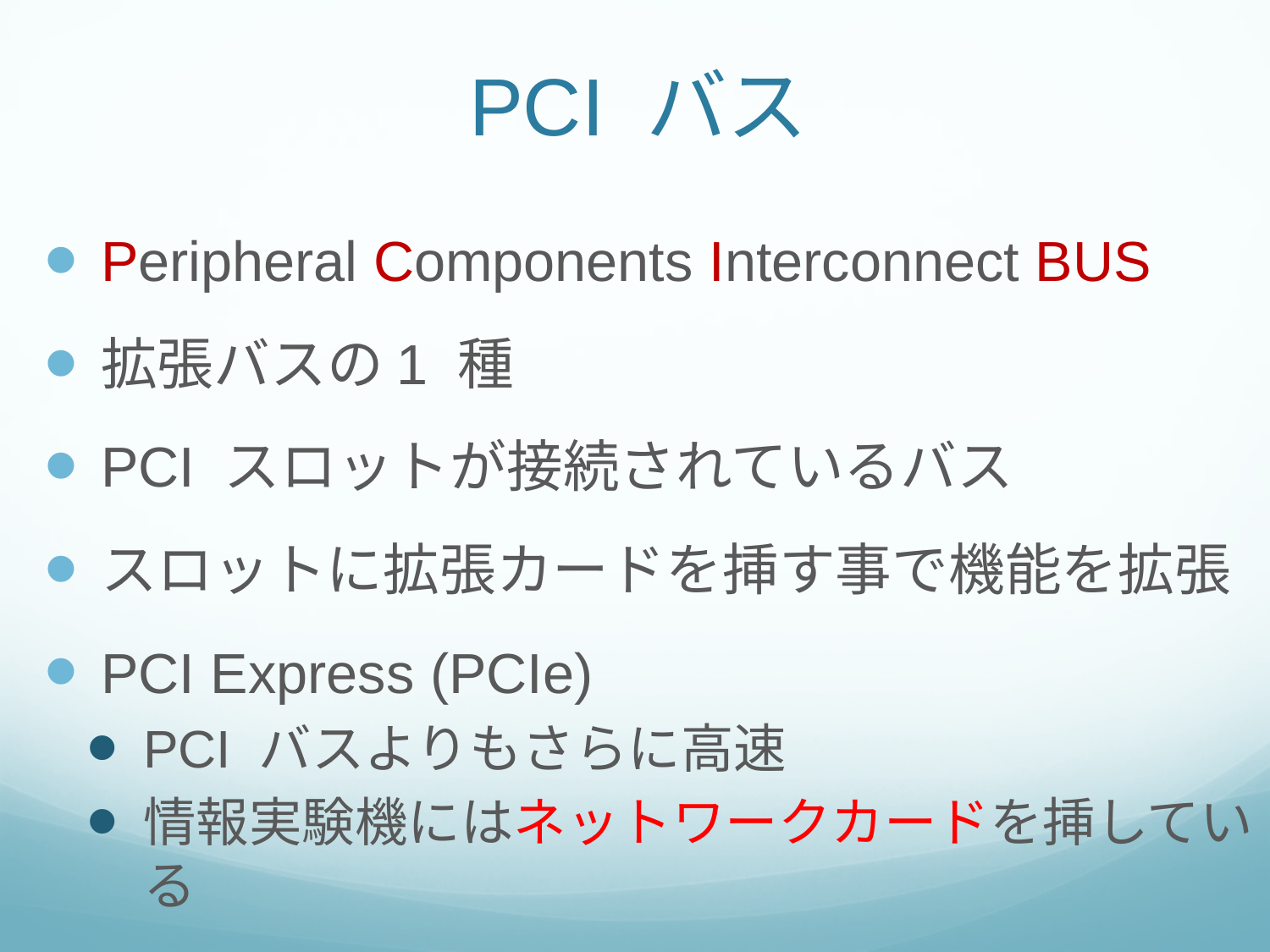

# PCI バス
Peripheral Components Interconnect BUS
拡張バスの1 種
PCI スロットが接続されているバス
スロットに拡張カードを挿す事で機能を拡張
PCI Express (PCIe)
PCI バスよりもさらに高速
情報実験機にはネットワークカードを挿している